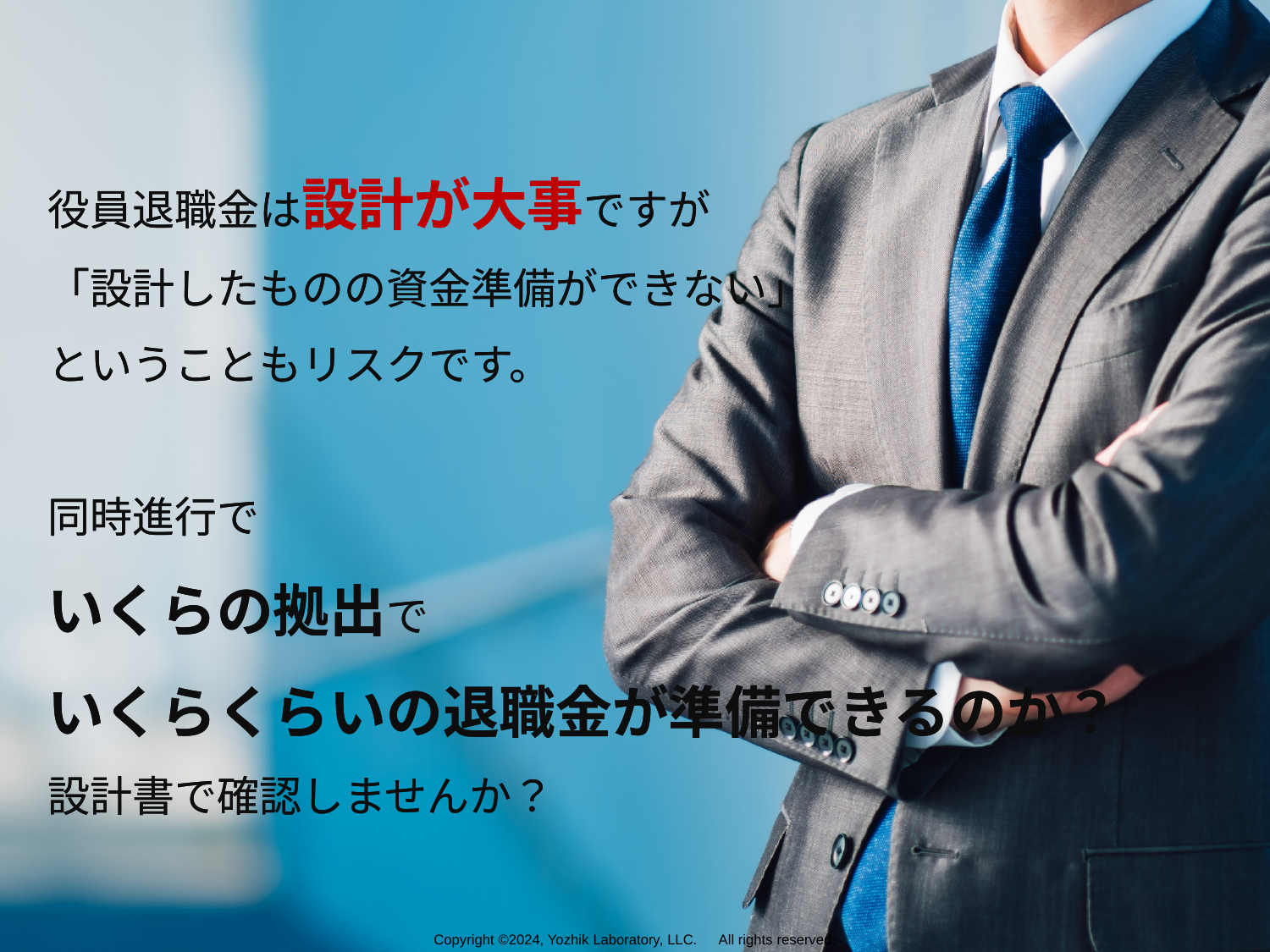

役員退職金は設計が大事ですが
「設計したものの資金準備ができない」
ということもリスクです。

同時進行で
いくらの拠出で
いくらくらいの退職金が準備できるのか？
設計書で確認しませんか？
役員退職金は設計が大事ですが
「設計したものの資金準備ができない」
ということもリスクです。

同時進行で
いくらの拠出で
いくらくらいの退職金が準備できるのか？
設計書で確認しませんか？